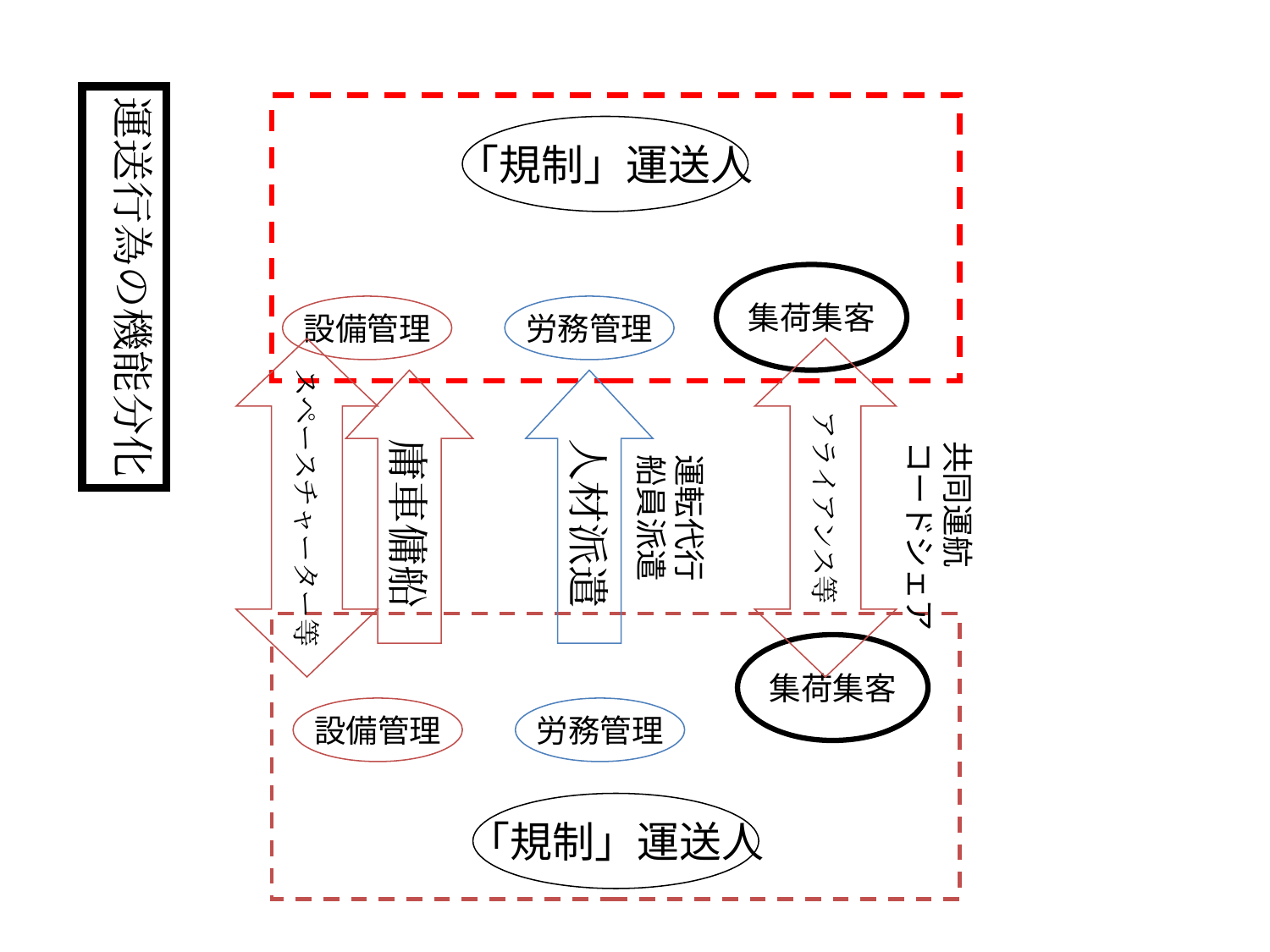

運送行為の機能分化

「規制」運送人
集荷集客
設備管理
労務管理
スペースチャーター等
アライアンス等
庸車傭船
人材派遣
共同運航
コードシェア
運転代行
船員派遣

集荷集客
設備管理
労務管理
「規制」運送人